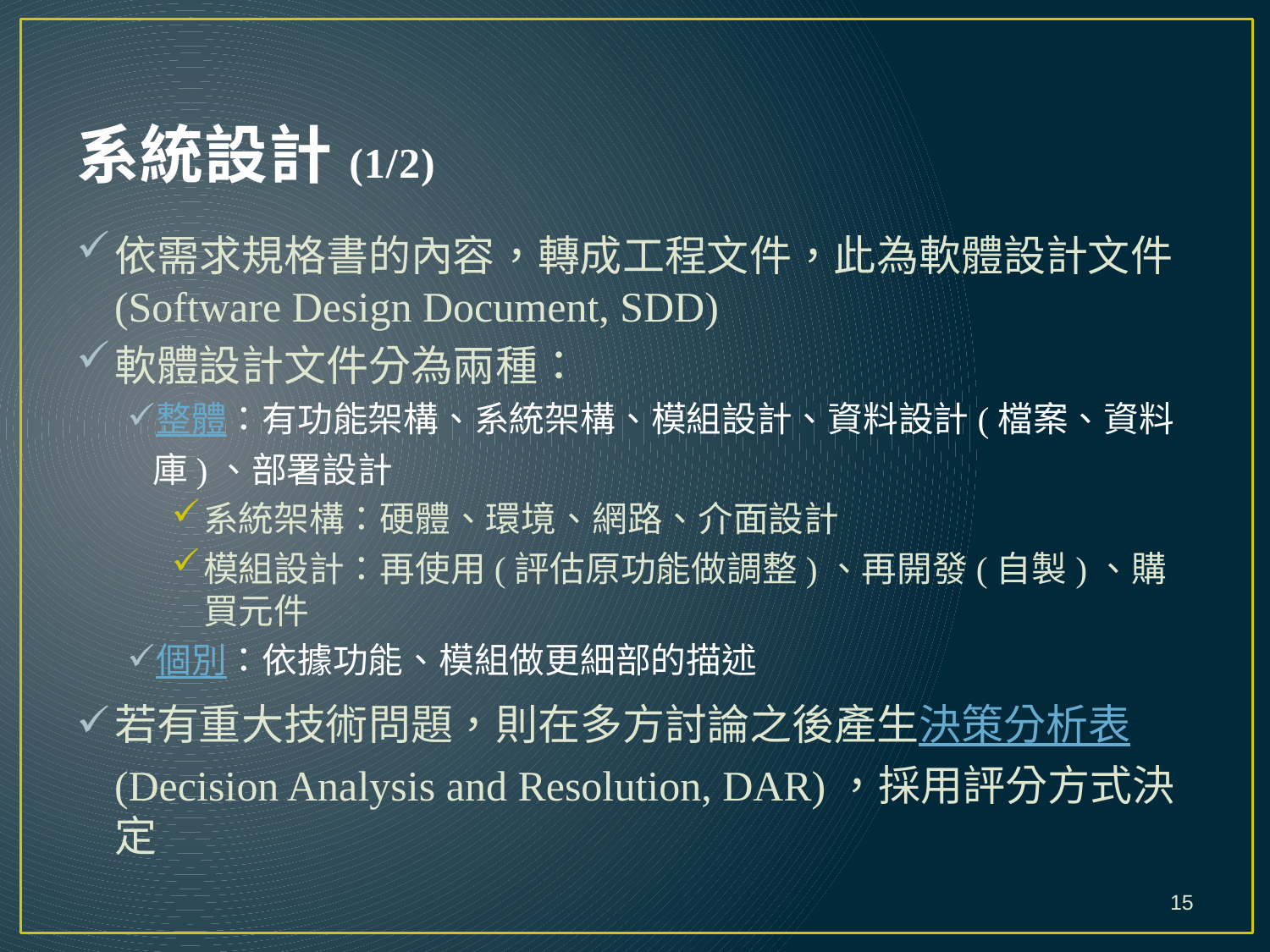

# 系統設計(1/2)
依需求規格書的內容，轉成工程文件，此為軟體設計文件(Software Design Document, SDD)
軟體設計文件分為兩種：
整體：有功能架構、系統架構、模組設計、資料設計(檔案、資料庫)、部署設計
系統架構：硬體、環境、網路、介面設計
模組設計：再使用(評估原功能做調整)、再開發(自製)、購買元件
個別：依據功能、模組做更細部的描述
若有重大技術問題，則在多方討論之後產生決策分析表(Decision Analysis and Resolution, DAR)，採用評分方式決定
15